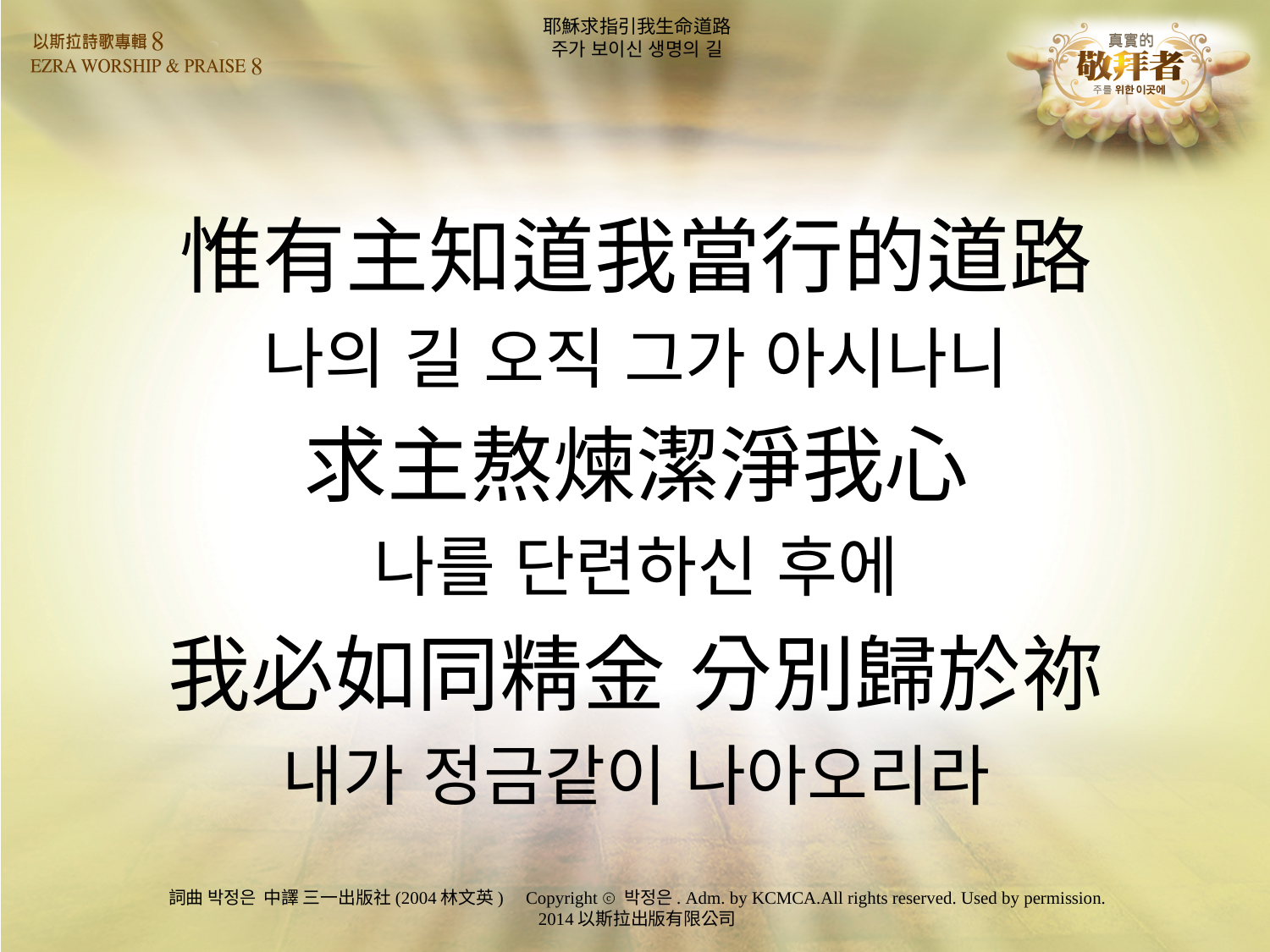

耶穌求指引我生命道路
주가 보이신 생명의 길
惟有主知道我當行的道路
나의 길 오직 그가 아시나니
求主熬煉潔淨我心
나를 단련하신 후에
我必如同精金 分別歸於祢
내가 정금같이 나아오리라
詞曲 박정은  中譯 三一出版社(2004林文英)     Copyright ⓒ 박정은. Adm. by KCMCA.All rights reserved. Used by permission.
2014以斯拉出版有限公司